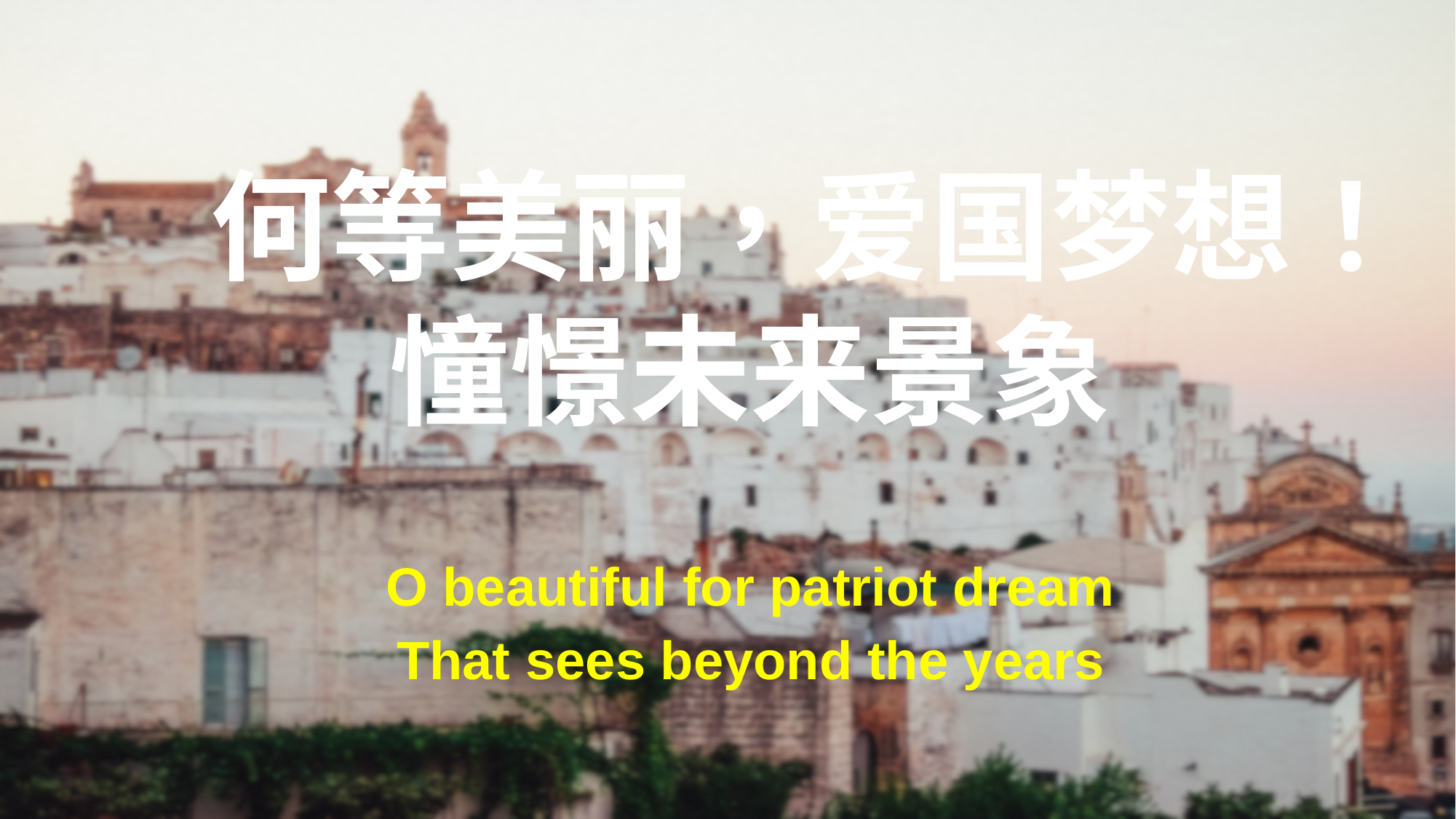

何等美丽，爱国梦想！
憧憬未来景象

O beautiful for patriot dream
That sees beyond the years